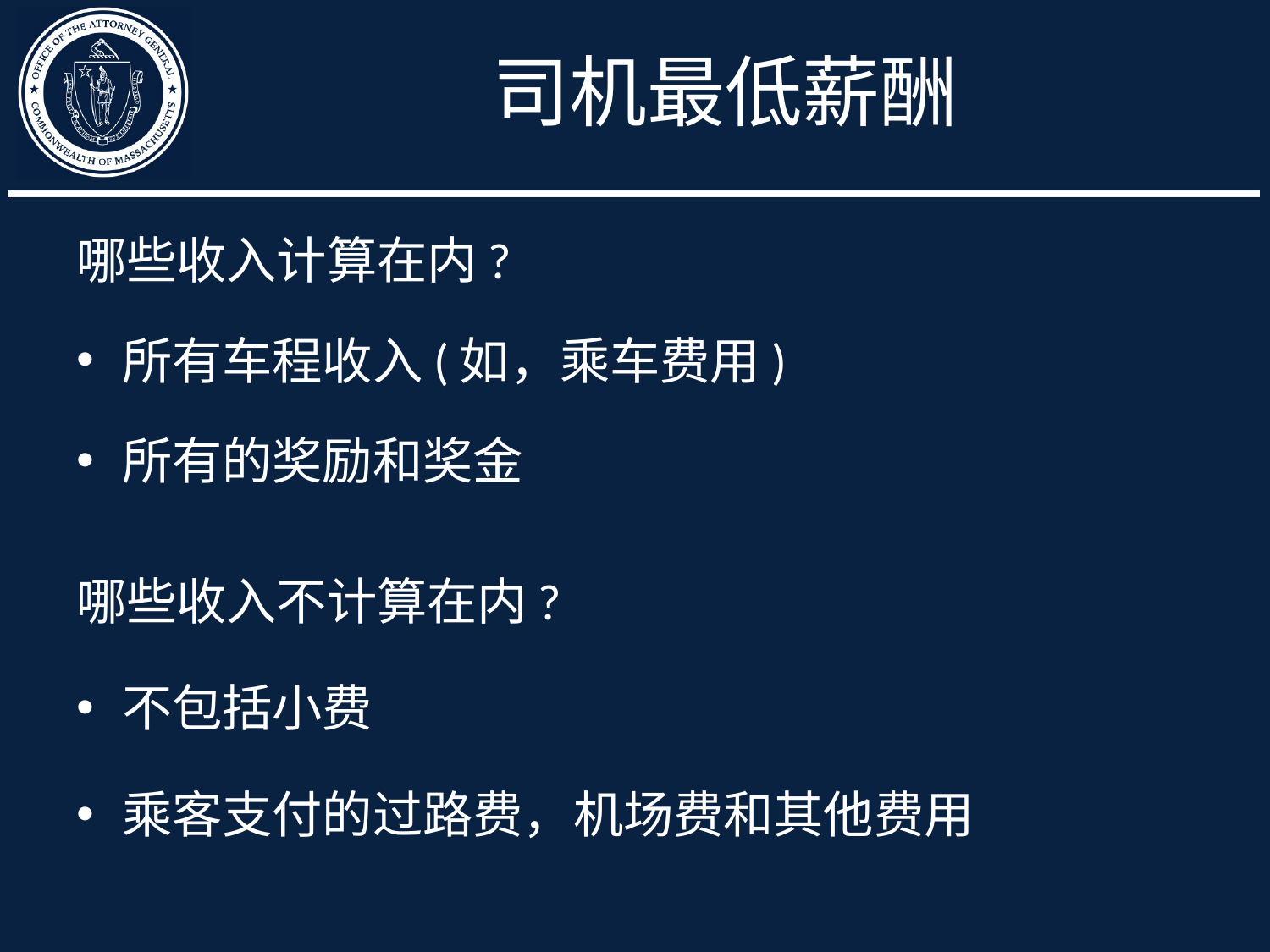

# 司机最低薪酬
哪些收入计算在内?
所有车程收入(如，乘车费用)
所有的奖励和奖金

哪些收入不计算在内?
不包括小费
乘客支付的过路费，机场费和其他费用